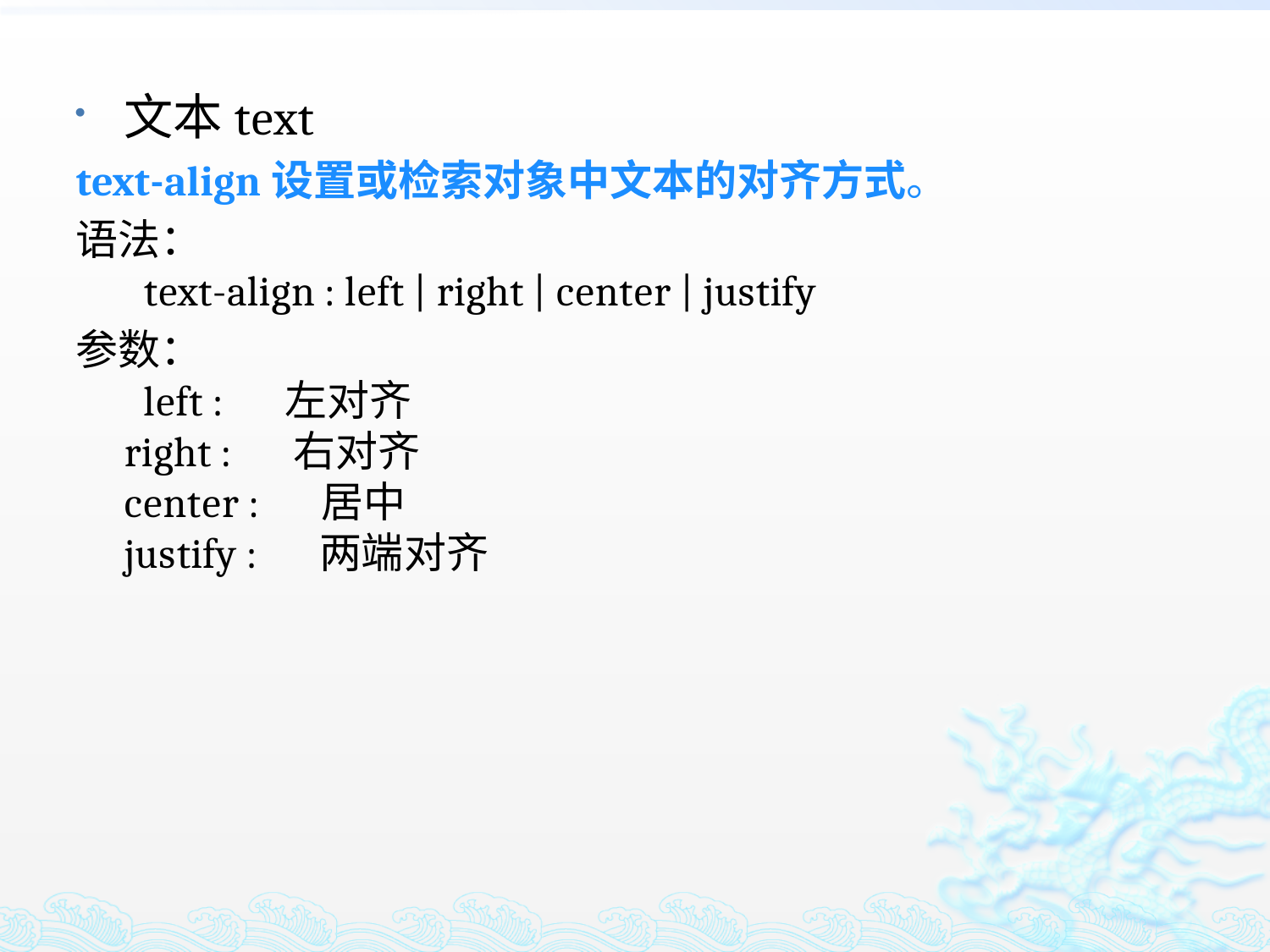

文本text
text-align设置或检索对象中文本的对齐方式。
语法：
 text-align : left | right | center | justify
参数：
 left : 　左对齐
right : 　右对齐
center : 　居中
justify : 　两端对齐